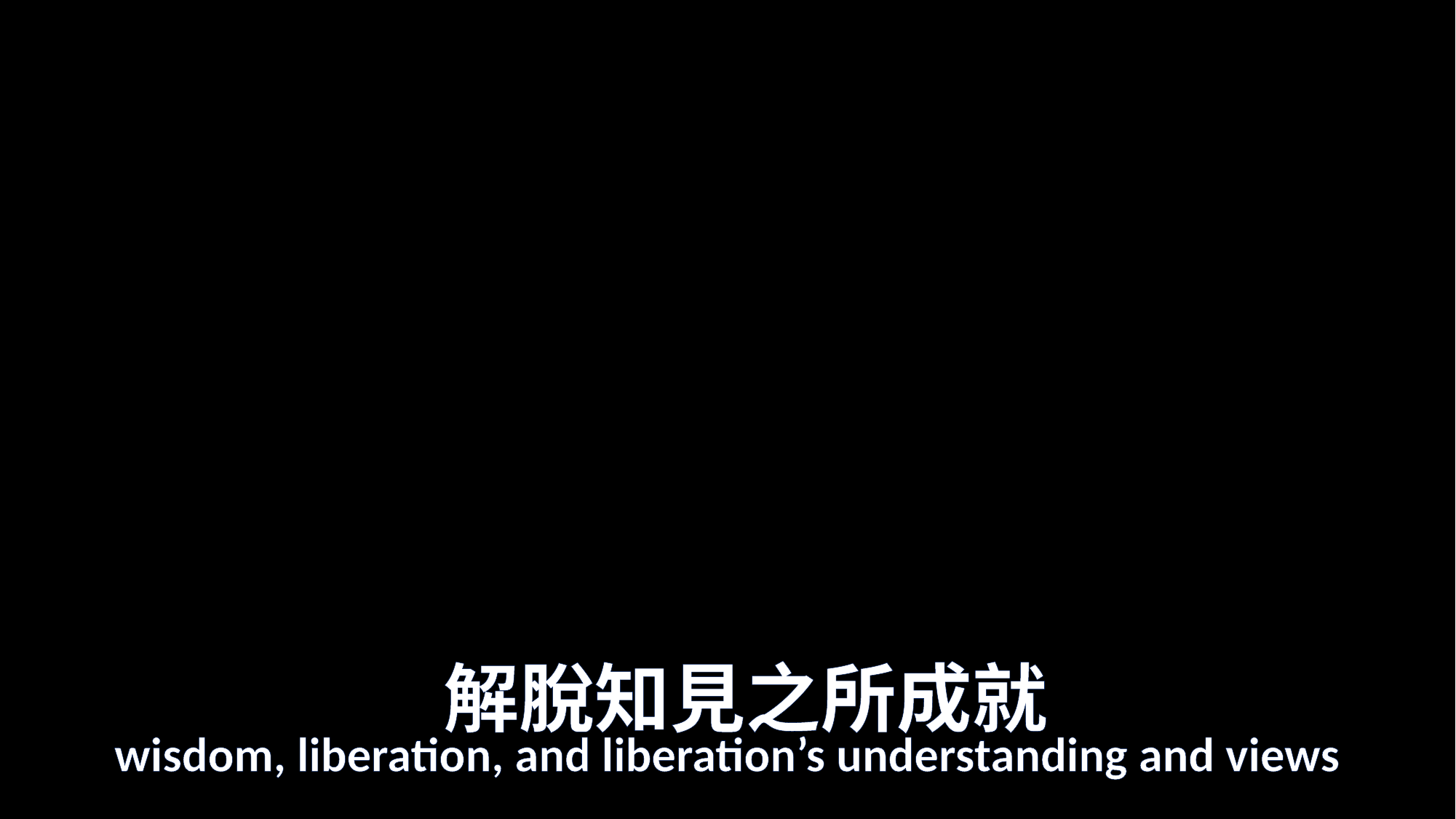

# 解脫知見之所成就
wisdom, liberation, and liberation’s understanding and views